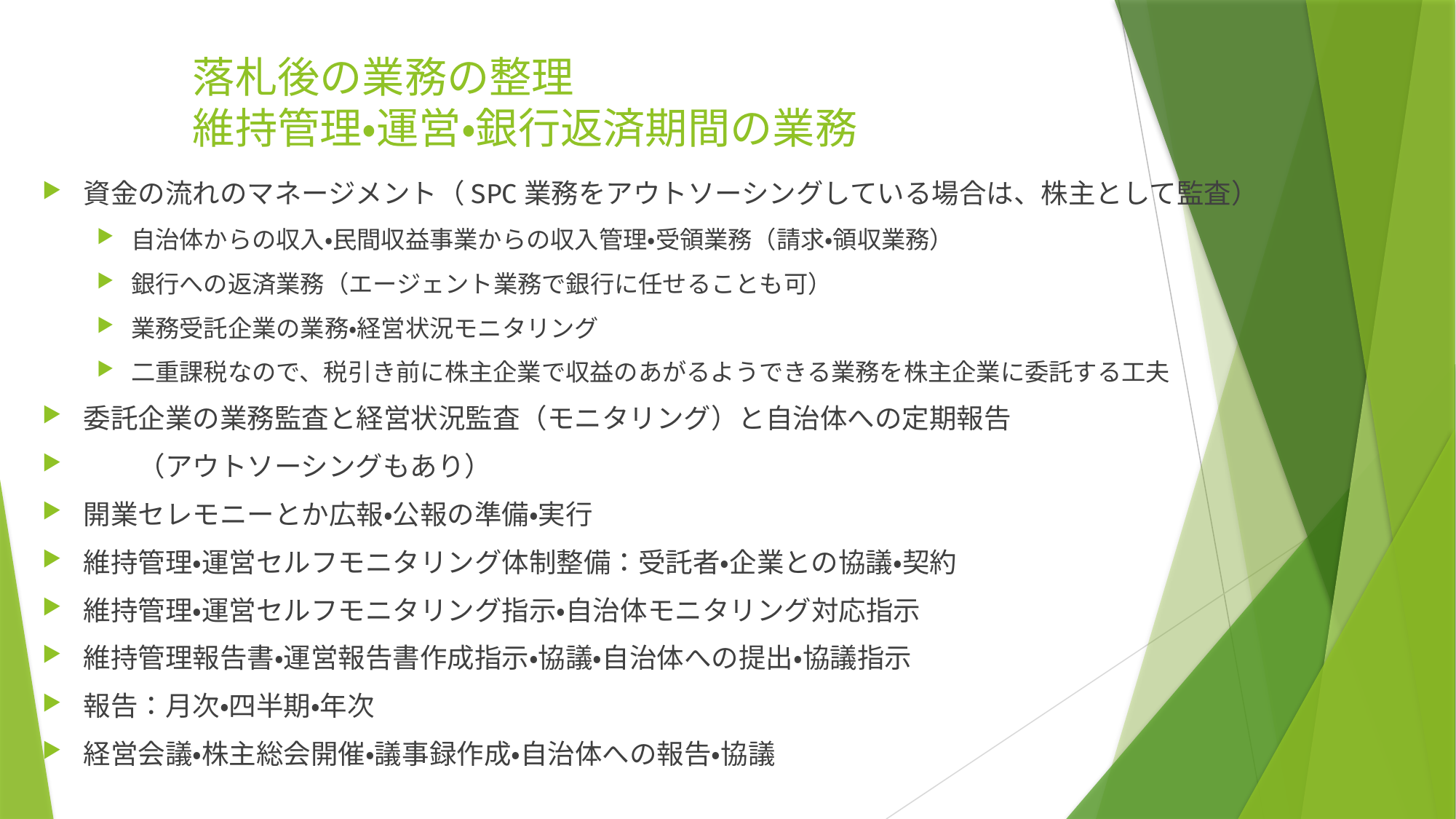

# 落札後の業務の整理 維持管理・運営・銀行返済期間の業務
資金の流れのマネージメント（SPC業務をアウトソーシングしている場合は、株主として監査）
自治体からの収入・民間収益事業からの収入管理・受領業務（請求・領収業務）
銀行への返済業務（エージェント業務で銀行に任せることも可）
業務受託企業の業務・経営状況モニタリング
二重課税なので、税引き前に株主企業で収益のあがるようできる業務を株主企業に委託する工夫
委託企業の業務監査と経営状況監査（モニタリング）と自治体への定期報告
　　（アウトソーシングもあり）
開業セレモニーとか広報・公報の準備・実行
維持管理・運営セルフモニタリング体制整備：受託者・企業との協議・契約
維持管理・運営セルフモニタリング指示・自治体モニタリング対応指示
維持管理報告書・運営報告書作成指示・協議・自治体への提出・協議指示
報告：月次・四半期・年次
経営会議・株主総会開催・議事録作成・自治体への報告・協議